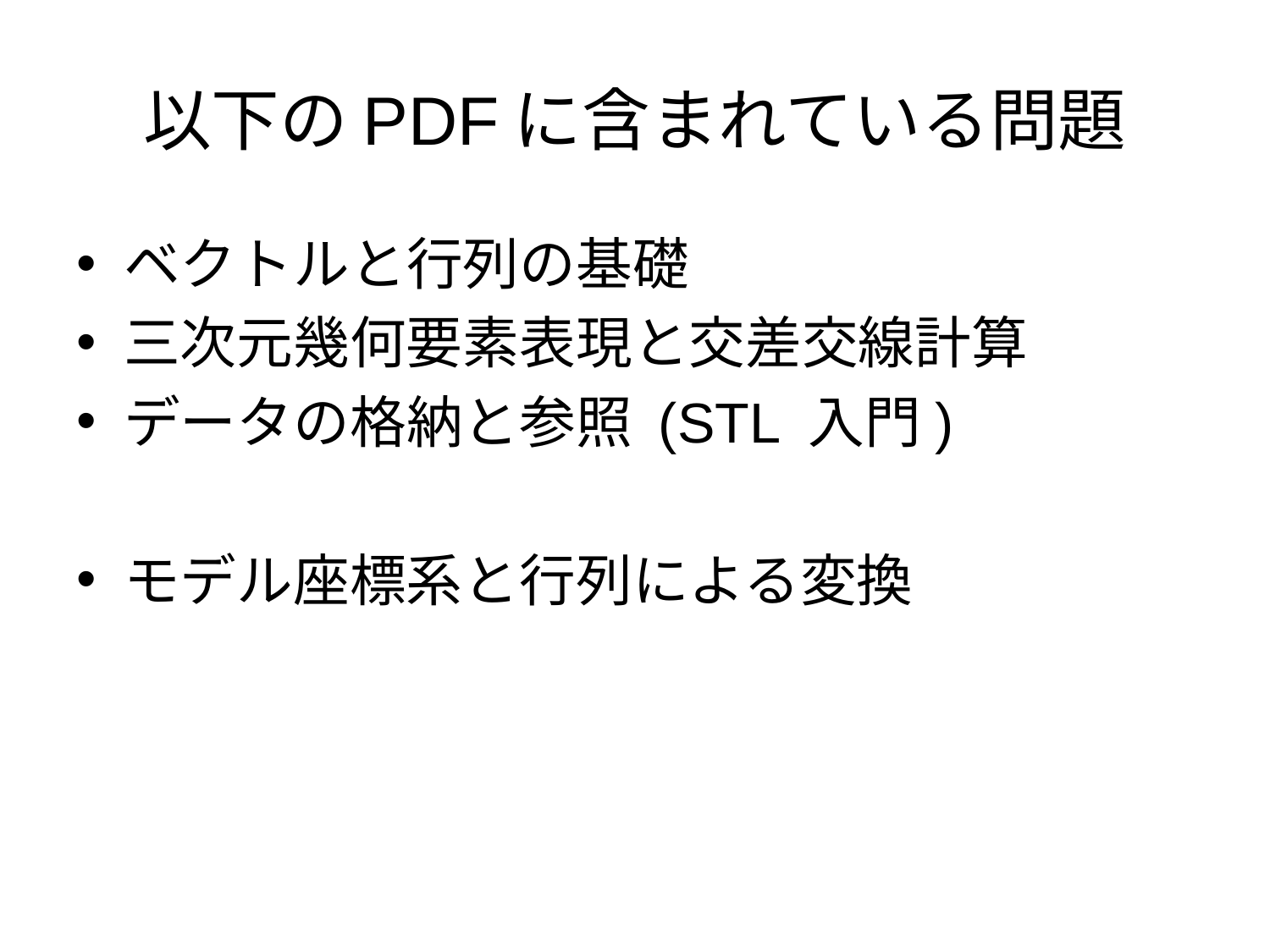

# 以下のPDFに含まれている問題
ベクトルと行列の基礎
三次元幾何要素表現と交差交線計算
データの格納と参照 (STL 入門)

モデル座標系と行列による変換